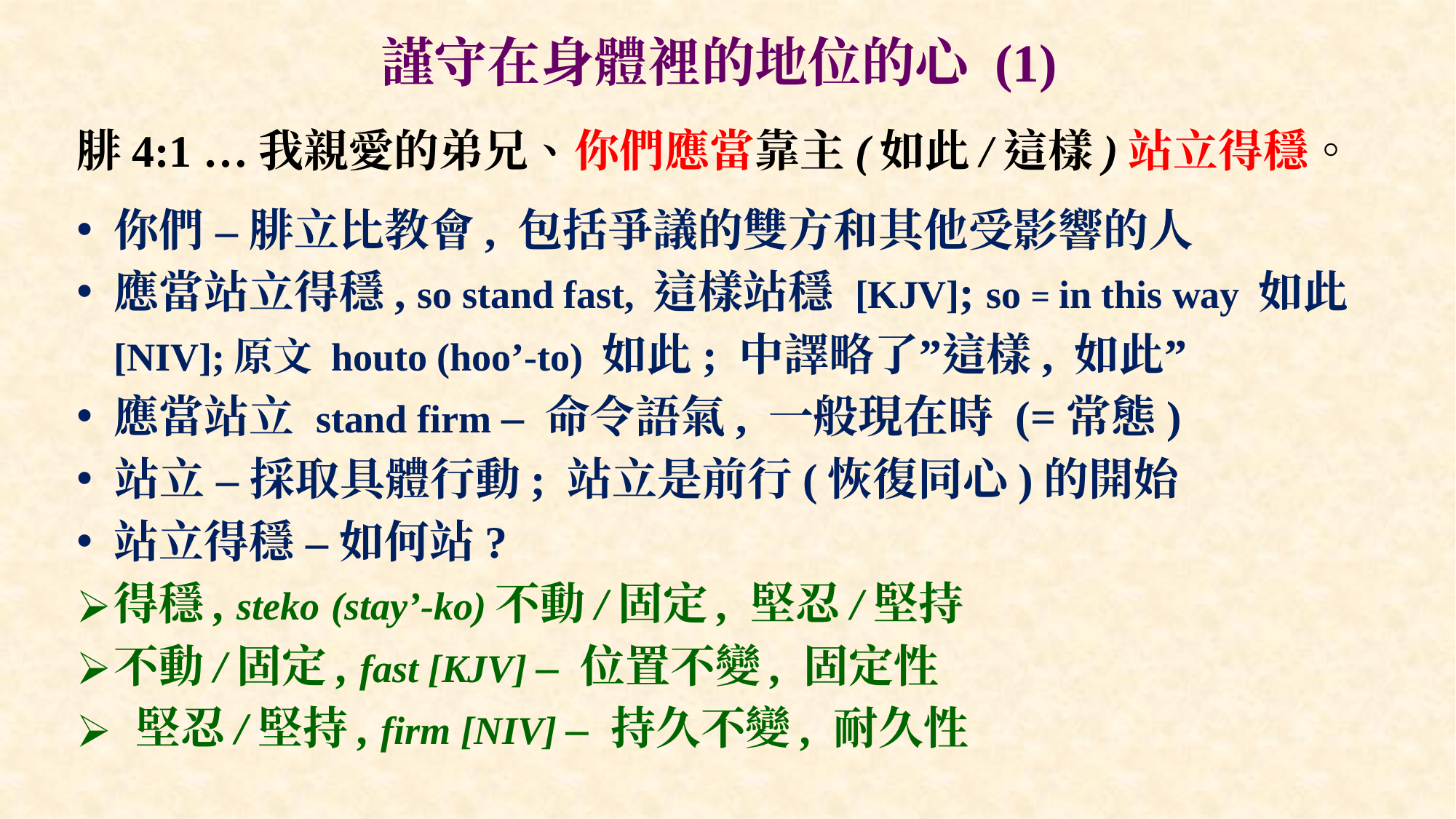

# 謹守在身體裡的地位的心 (1)
腓4:1 …我親愛的弟兄、你們應當靠主(如此/這樣)站立得穩。
你們 – 腓立比教會, 包括爭議的雙方和其他受影響的人
應當站立得穩, so stand fast, 這樣站穩 [KJV]; so = in this way 如此 [NIV];原文 houto (hoo’-to) 如此; 中譯略了”這樣, 如此”
應當站立 stand firm – 命令語氣, 一般現在時 (=常態)
站立 – 採取具體行動; 站立是前行(恢復同心)的開始
站立得穩 – 如何站?
得穩, steko (stay’-ko)不動/固定, 堅忍/堅持
不動/固定, fast [KJV] – 位置不變, 固定性
 堅忍/堅持, firm [NIV] – 持久不變, 耐久性